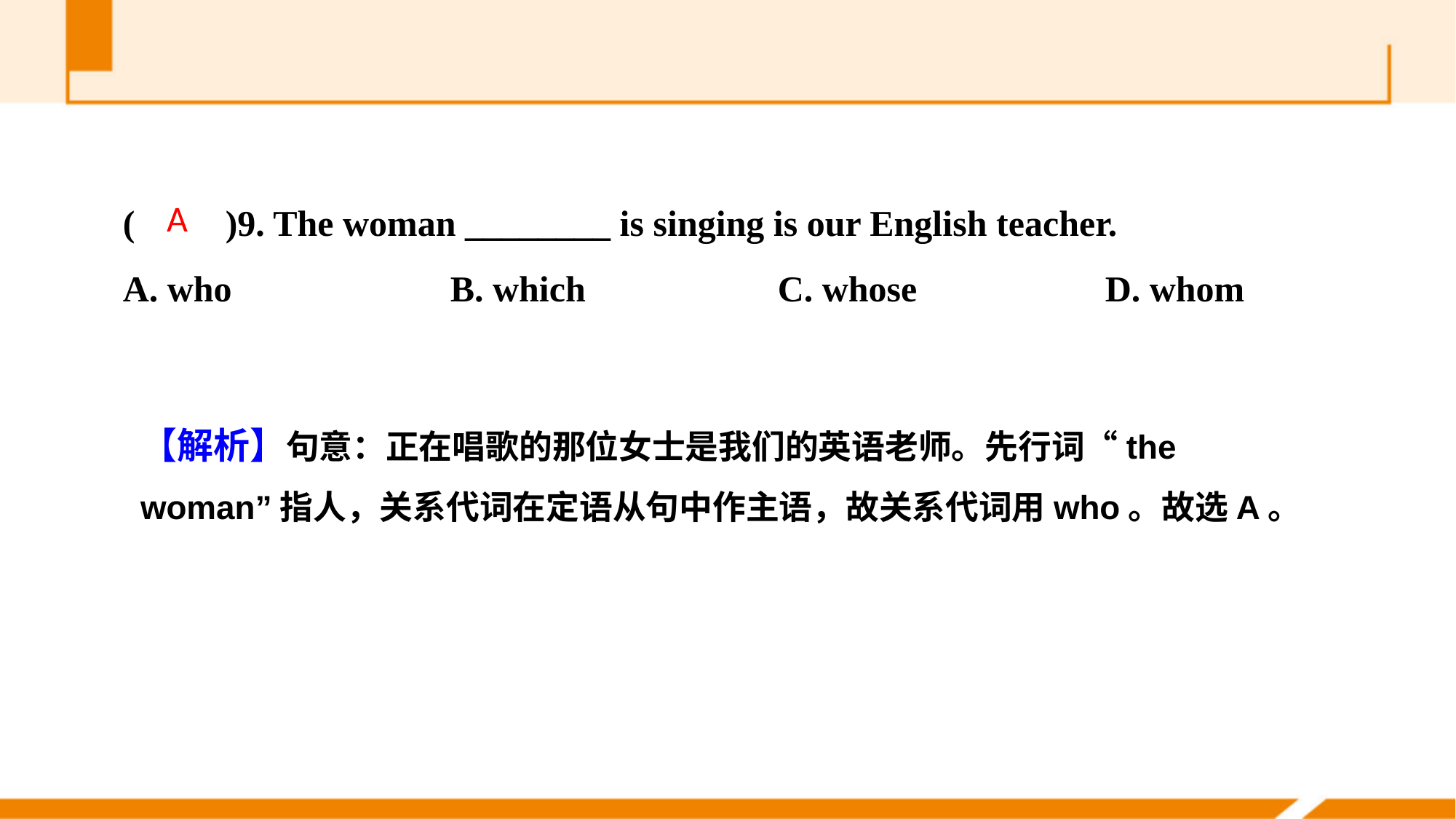

(　　)9. The woman ________ is singing is our English teacher.
A. who  		B. which  		C. whose  		D. whom
A
【解析】句意：正在唱歌的那位女士是我们的英语老师。先行词“the woman”指人，关系代词在定语从句中作主语，故关系代词用who。故选A。